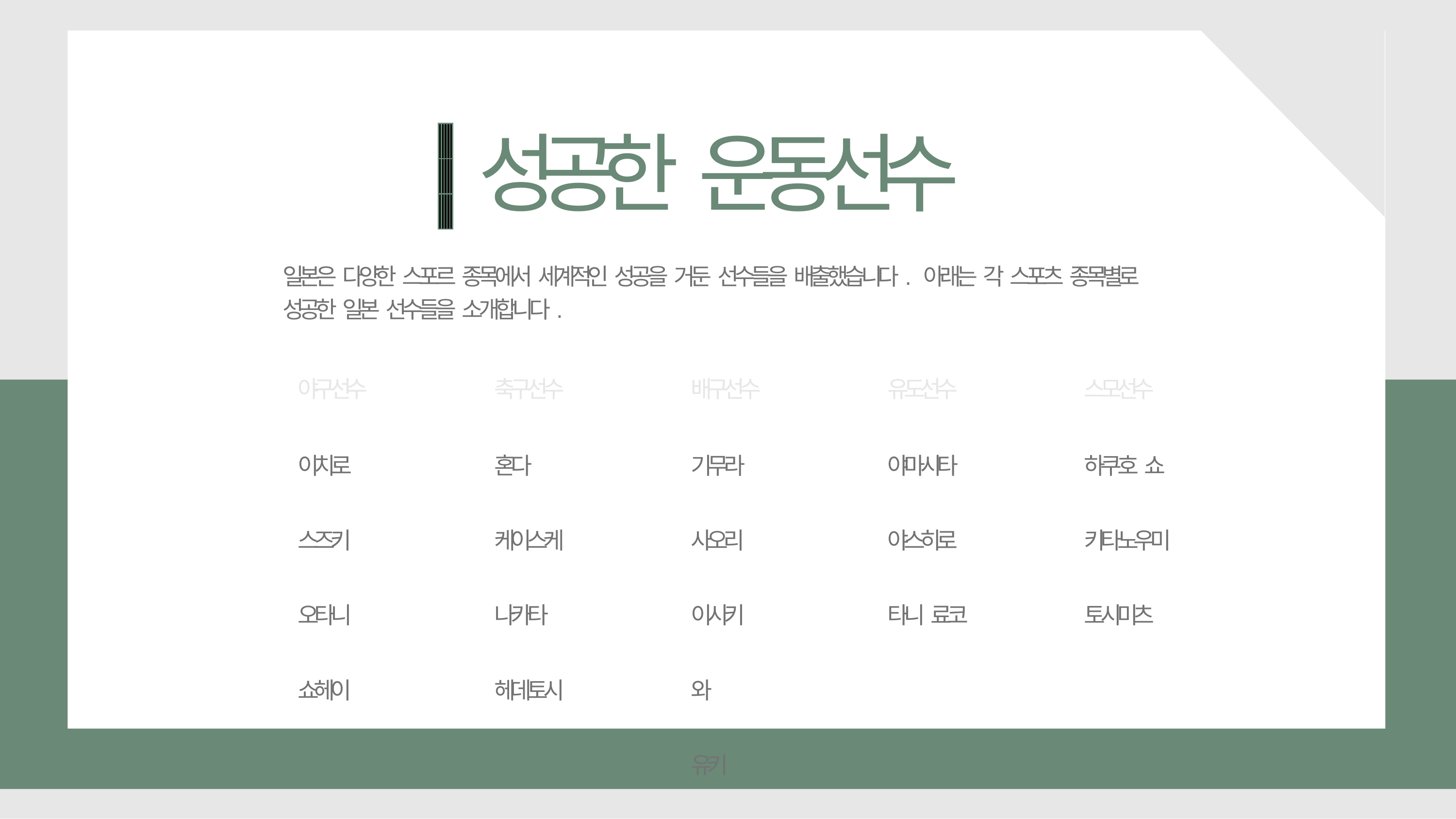

# 성공한 운동선수
|  |  |  |  |  |
| --- | --- | --- | --- | --- |
|  |  |  |  |  |
|  |  |  |  |  |
일본은 다양한 스포르 종목에서 세계적인 성공을 거둔 선수들을 배출했습니다. 아래는 각 스포츠 종목별로 성공한 일본 선수들을 소개합니다.
야구선수
이치로 스즈키 오타니 쇼헤이
축구선수
혼다 케이스케 나카타 헤데토시
배구선수
기무라 사오리 이시키와 유키
유도선수
야마시타 야스히로 타니 료코
스모선수
하쿠호 쇼 키타노우미 토시미츠